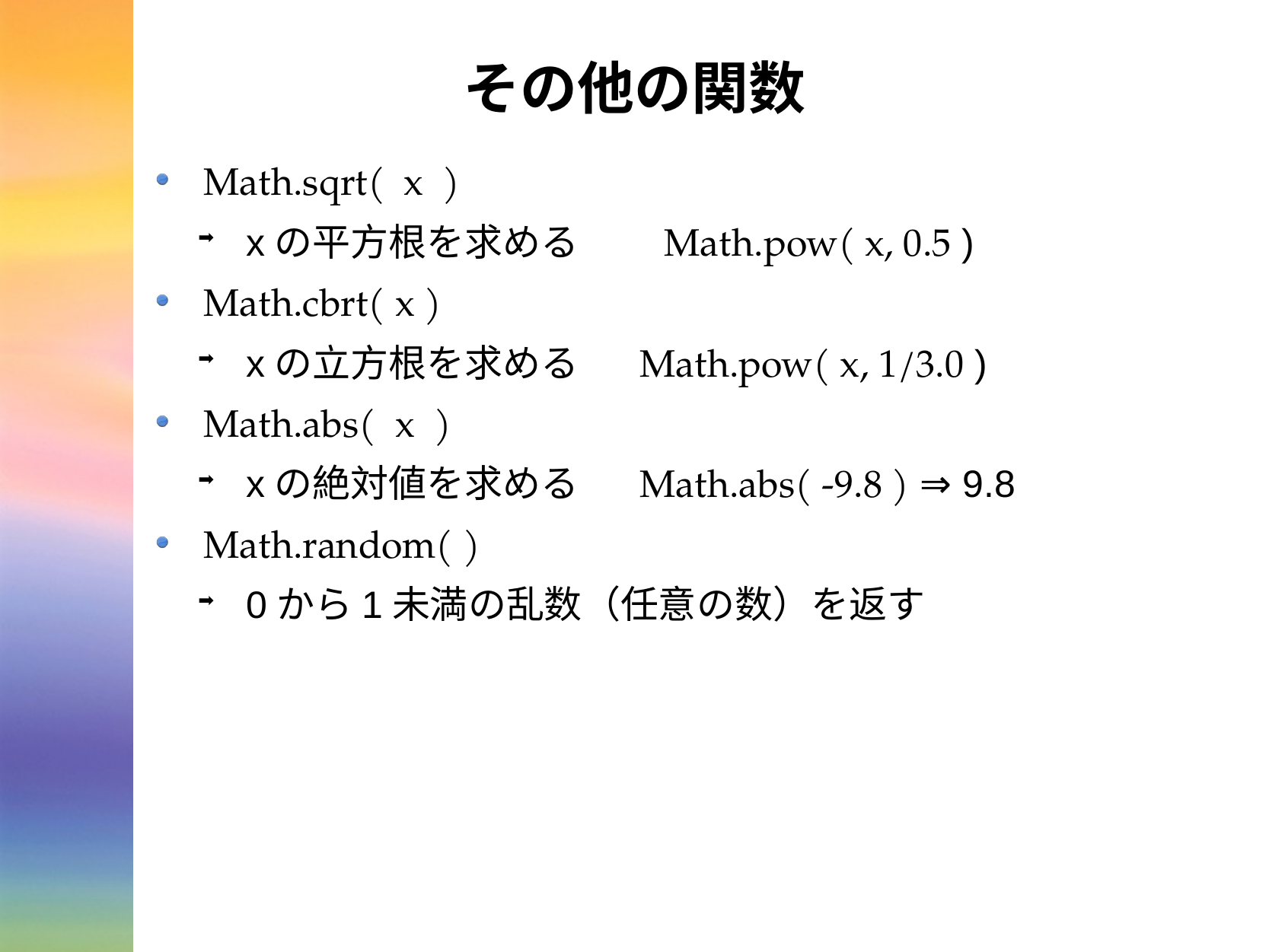

# その他の関数
Math.sqrt(  x  )
xの平方根を求める　　Math.pow( x, 0.5 )
Math.cbrt( x )
xの立方根を求める      Math.pow( x, 1/3.0 )
Math.abs(  x  )
xの絶対値を求める      Math.abs( -9.8 ) ⇒ 9.8
Math.random( )
0から1未満の乱数（任意の数）を返す